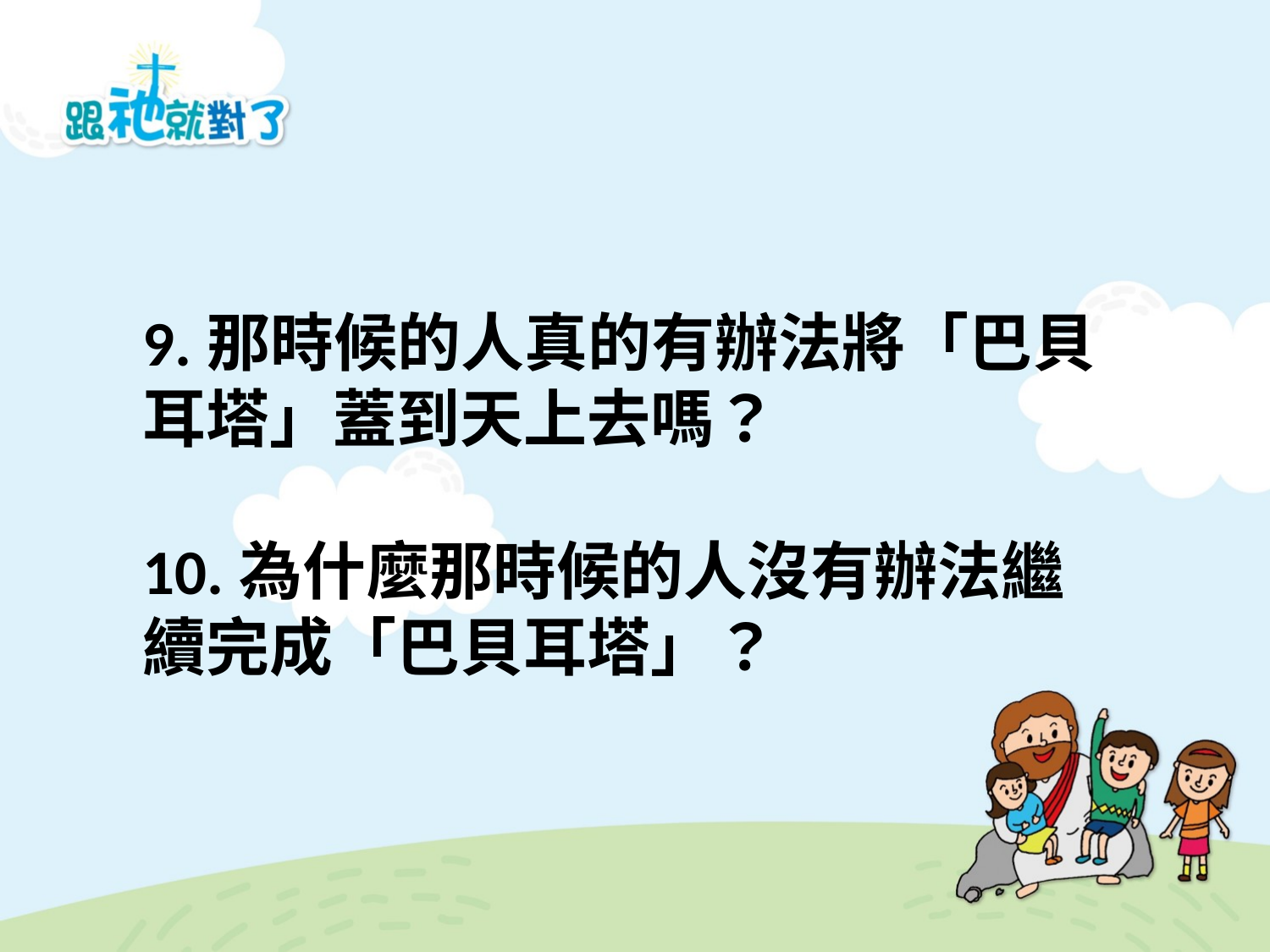

9.那時候的人真的有辦法將「巴貝耳塔」蓋到天上去嗎？

10.為什麼那時候的人沒有辦法繼續完成「巴貝耳塔」？